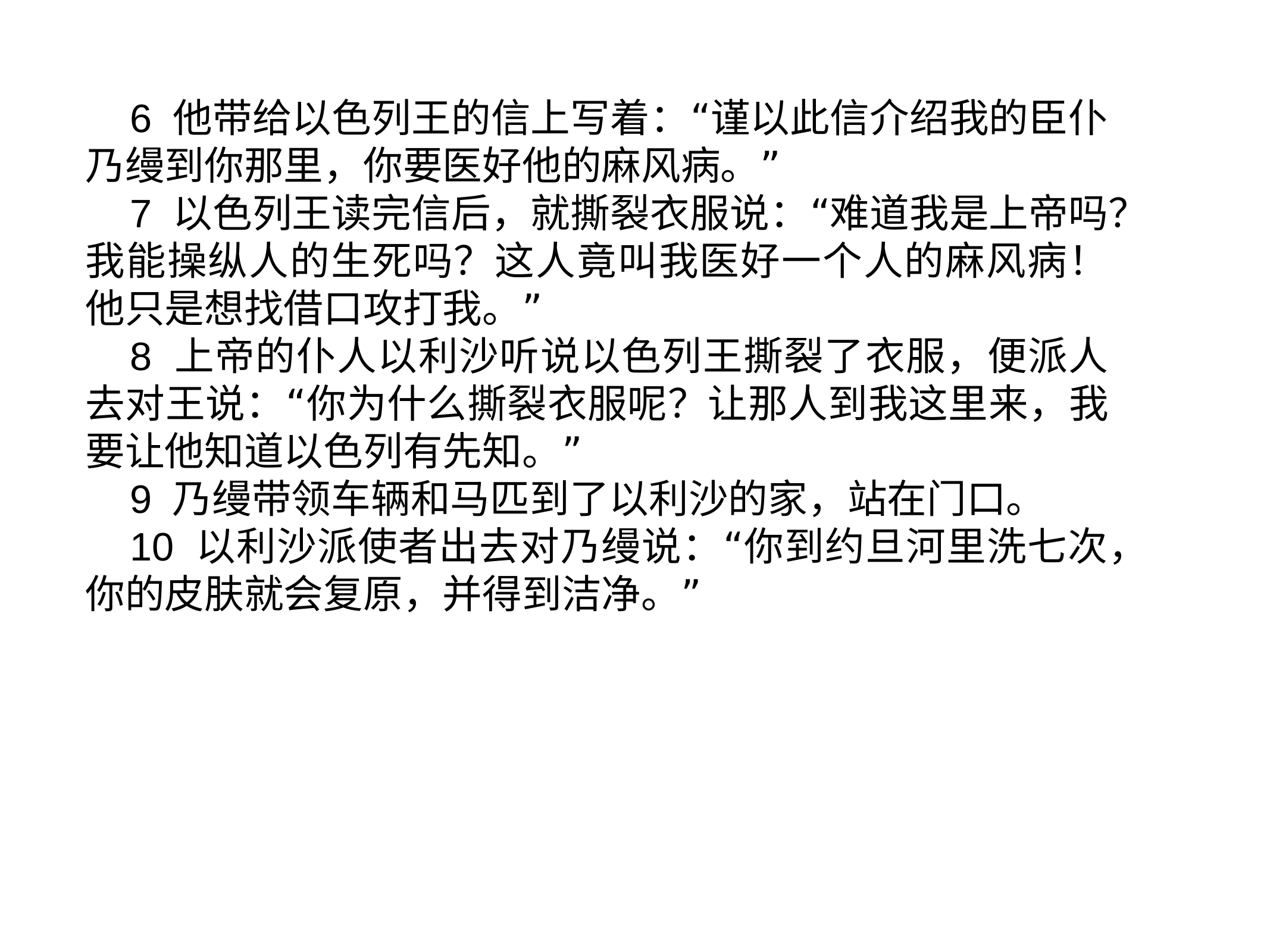

6 他带给以色列王的信上写着：“谨以此信介绍我的臣仆乃缦到你那里，你要医好他的麻风病。”
7 以色列王读完信后，就撕裂衣服说：“难道我是上帝吗？我能操纵人的生死吗？这人竟叫我医好一个人的麻风病！他只是想找借口攻打我。”
8 上帝的仆人以利沙听说以色列王撕裂了衣服，便派人去对王说：“你为什么撕裂衣服呢？让那人到我这里来，我要让他知道以色列有先知。”
9 乃缦带领车辆和马匹到了以利沙的家，站在门口。
10 以利沙派使者出去对乃缦说：“你到约旦河里洗七次，你的皮肤就会复原，并得到洁净。”